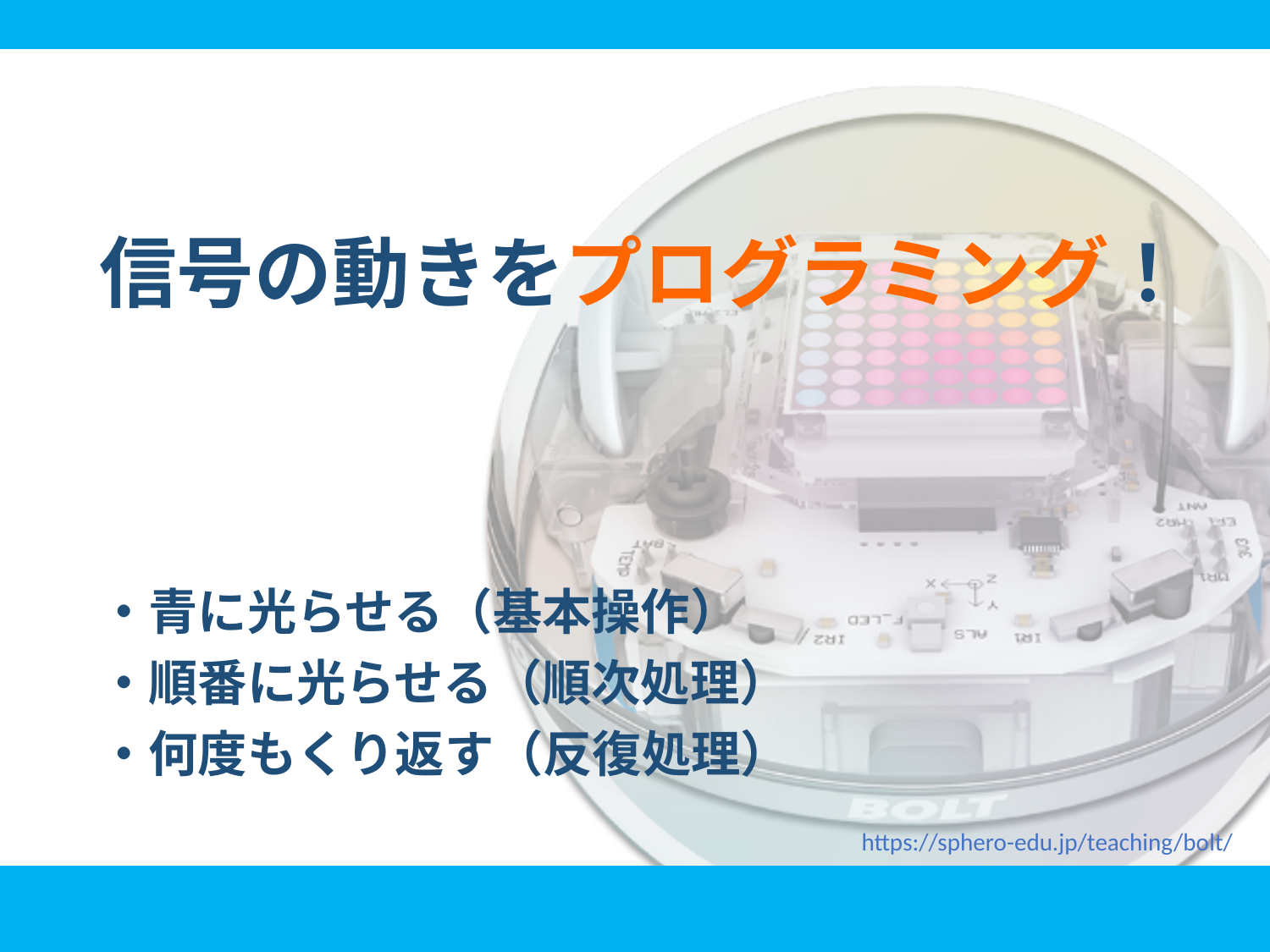

# 信号の動きをプログラミング！
・青に光らせる（基本操作）
・順番に光らせる（順次処理）
・何度もくり返す（反復処理）